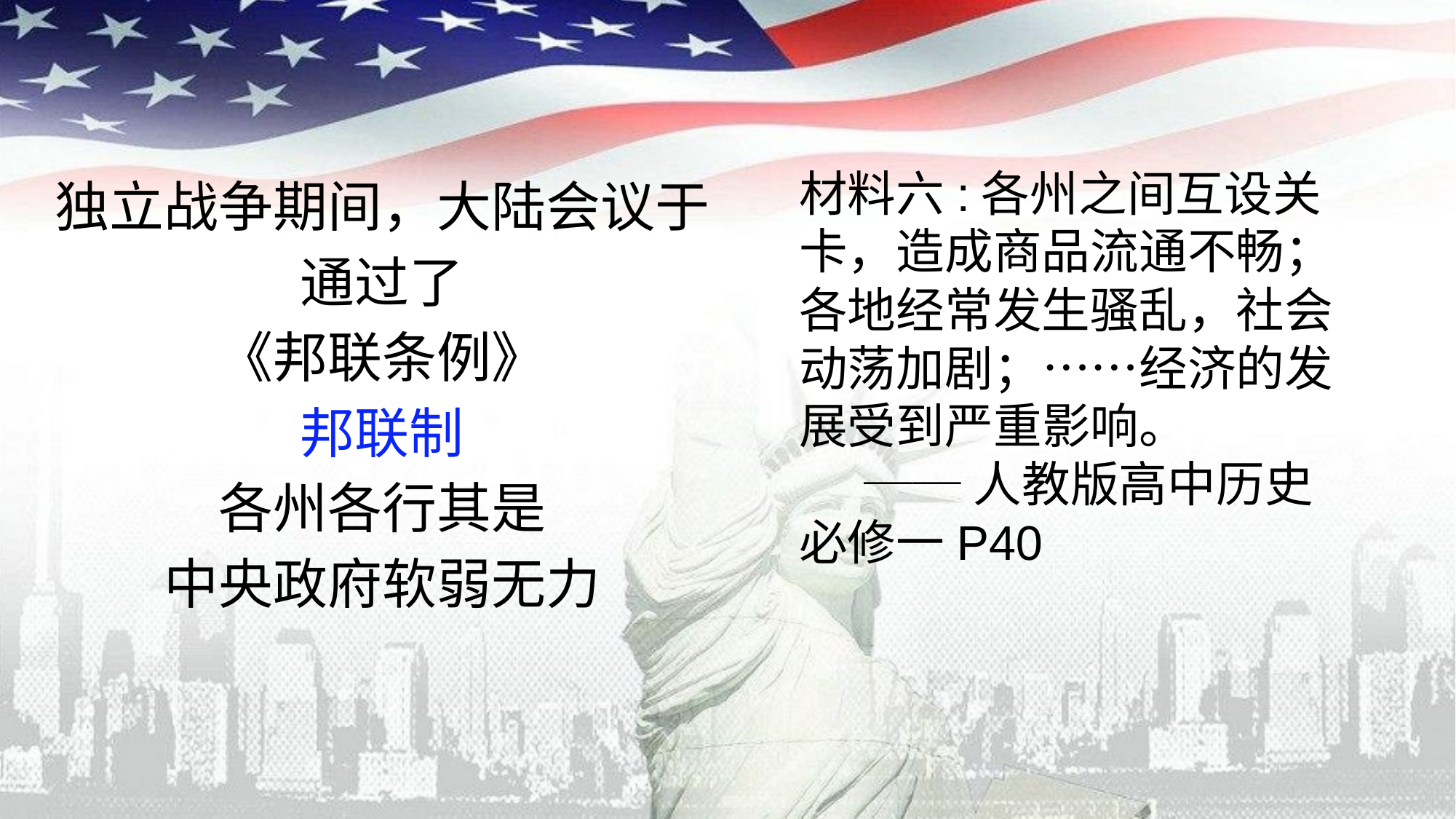

独立战争期间，大陆会议于通过了
《邦联条例》
邦联制
各州各行其是
中央政府软弱无力
材料六:各州之间互设关卡，造成商品流通不畅；各地经常发生骚乱，社会动荡加剧；……经济的发展受到严重影响。
      ──人教版高中历史必修一P40